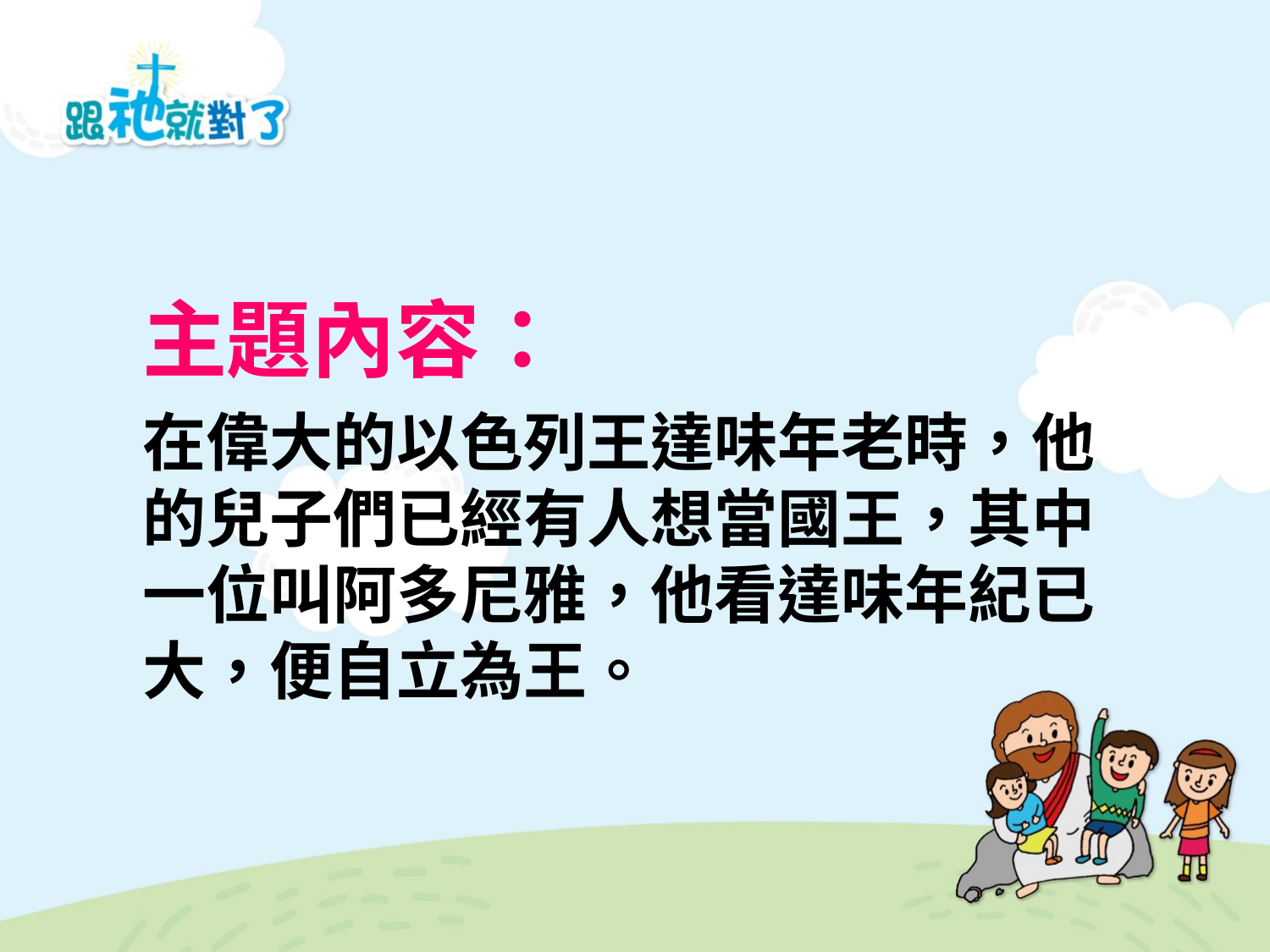

主題內容：
在偉大的以色列王達味年老時，他的兒子們已經有人想當國王，其中一位叫阿多尼雅，他看達味年紀已大，便自立為王。